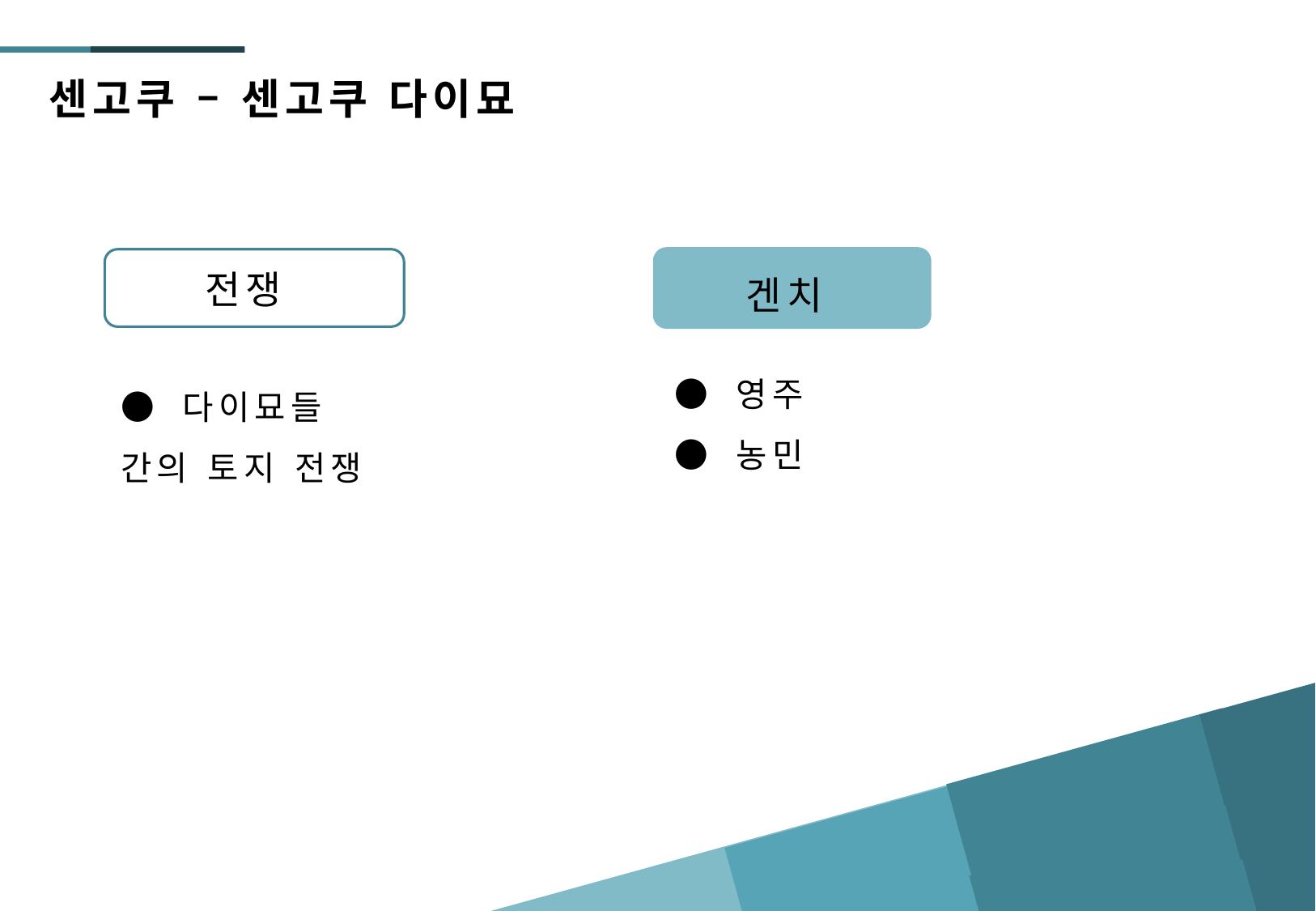

센고쿠 – 센고쿠 다이묘

NO4
전쟁
겐치
● 영주
● 농민
● 다이묘들 간의 토지 전쟁